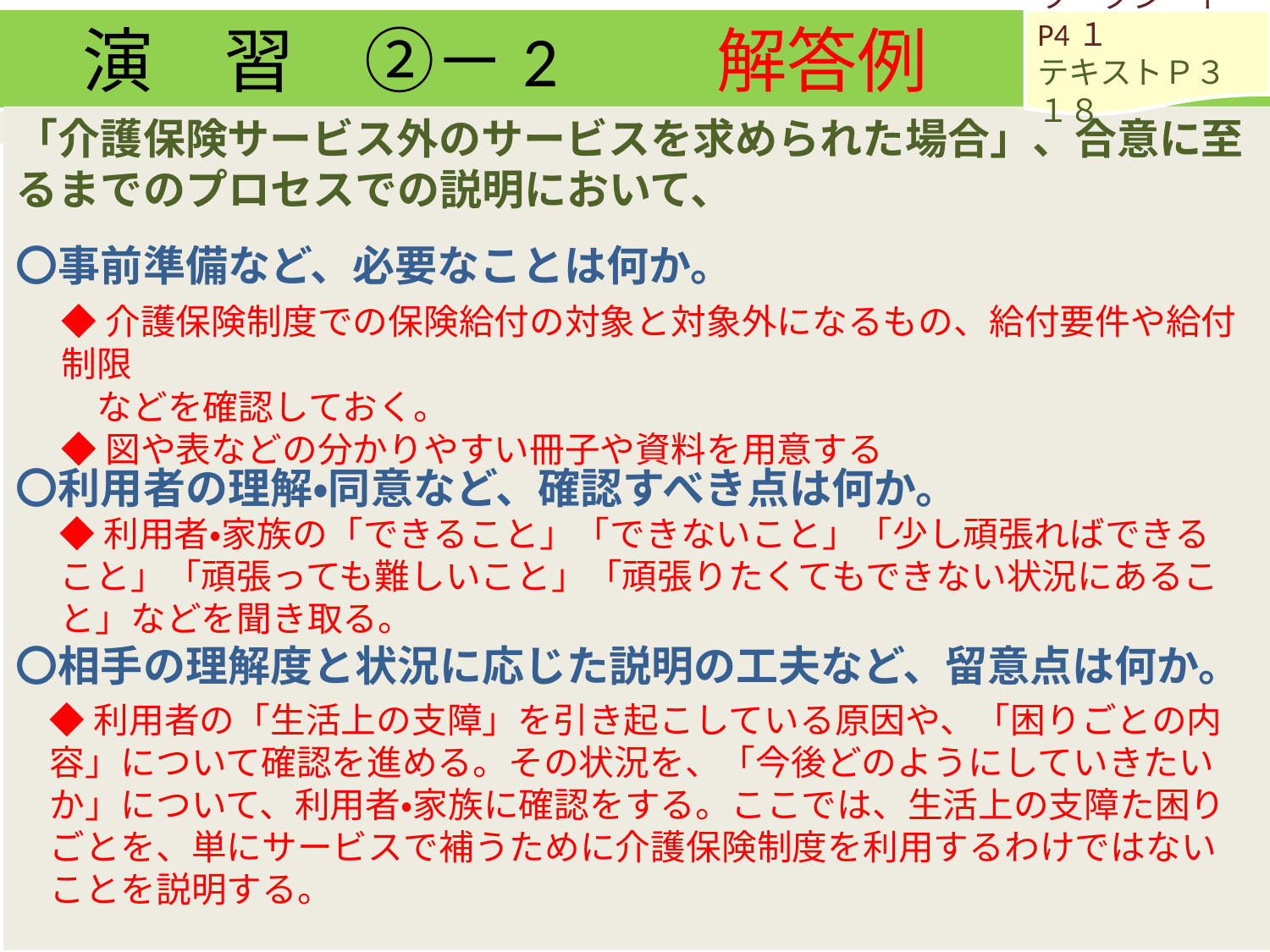

演　習　②－2　　解答例
ワークシートP4１
テキストＰ３１８
「介護保険サービス外のサービスを求められた場合」、合意に至るまでのプロセスでの説明において、
〇事前準備など、必要なことは何か。

〇利用者の理解・同意など、確認すべき点は何か。

〇相手の理解度と状況に応じた説明の工夫など、留意点は何か。

◆介護保険制度での保険給付の対象と対象外になるもの、給付要件や給付制限
　などを確認しておく。
◆図や表などの分かりやすい冊子や資料を用意する

◆利用者・家族の「できること」「できないこと」「少し頑張ればできること」「頑張っても難しいこと」「頑張りたくてもできない状況にあること」などを聞き取る。
◆利用者の「生活上の支障」を引き起こしている原因や、「困りごとの内容」について確認を進める。その状況を、「今後どのようにしていきたいか」について、利用者・家族に確認をする。ここでは、生活上の支障た困りごとを、単にサービスで補うために介護保険制度を利用するわけではないことを説明する。